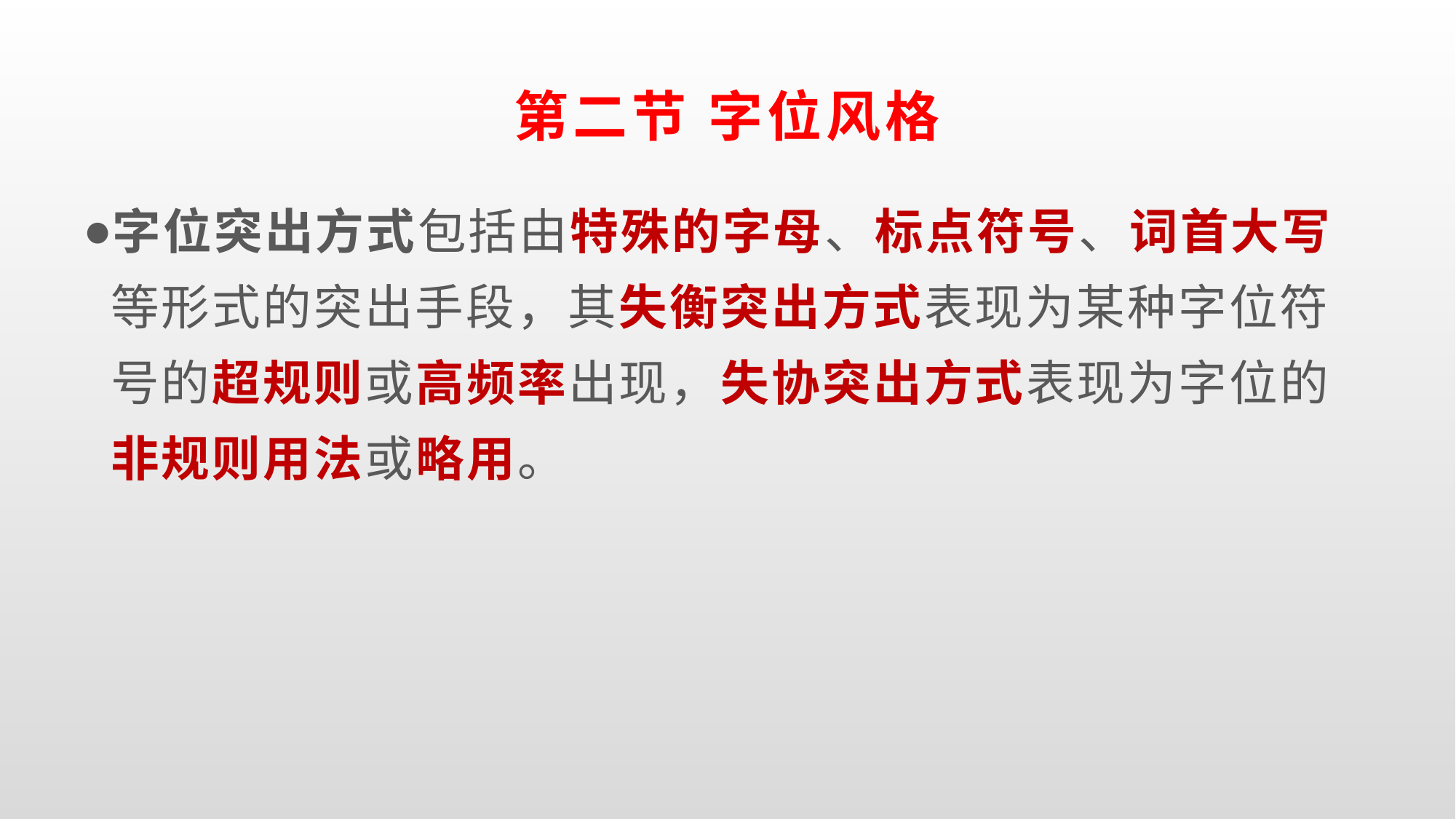

# 第二节 字位风格
字位突出方式包括由特殊的字母、标点符号、词首大写等形式的突出手段，其失衡突出方式表现为某种字位符号的超规则或高频率出现，失协突出方式表现为字位的非规则用法或略用。